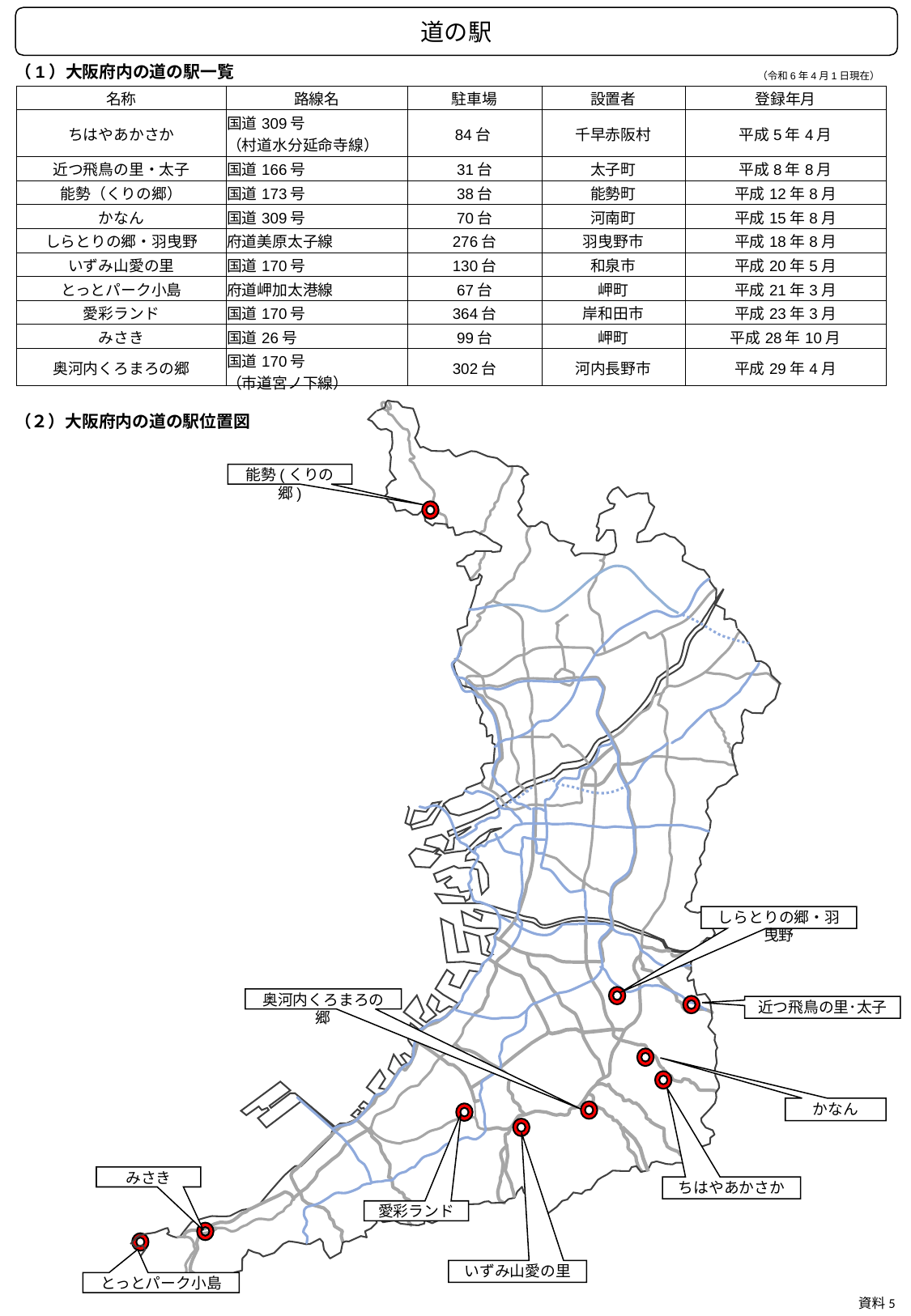

道の駅
（1）大阪府内の道の駅一覧
（令和6年4月1日現在）
| 名称 | 路線名 | 駐車場 | 設置者 | 登録年月 |
| --- | --- | --- | --- | --- |
| ちはやあかさか | 国道309号 （村道水分延命寺線） | 84台 | 千早赤阪村 | 平成5年4月 |
| 近つ飛鳥の里・太子 | 国道166号 | 31台 | 太子町 | 平成8年8月 |
| 能勢（くりの郷） | 国道173号 | 38台 | 能勢町 | 平成12年8月 |
| かなん | 国道309号 | 70台 | 河南町 | 平成15年8月 |
| しらとりの郷・羽曳野 | 府道美原太子線 | 276台 | 羽曳野市 | 平成18年8月 |
| いずみ山愛の里 | 国道170号 | 130台 | 和泉市 | 平成20年5月 |
| とっとパーク小島 | 府道岬加太港線 | 67台 | 岬町 | 平成21年3月 |
| 愛彩ランド | 国道170号 | 364台 | 岸和田市 | 平成23年3月 |
| みさき | 国道26号 | 99台 | 岬町 | 平成28年10月 |
| 奥河内くろまろの郷 | 国道170号 （市道宮ノ下線） | 302台 | 河内長野市 | 平成29年4月 |

（２）大阪府内の道の駅位置図
能勢(くりの郷)

しらとりの郷・羽曳野

奥河内くろまろの郷

近つ飛鳥の里･太子

かなん

みさき
ちはやあかさか
愛彩ランド

いずみ山愛の里
とっとパーク小島
資料5